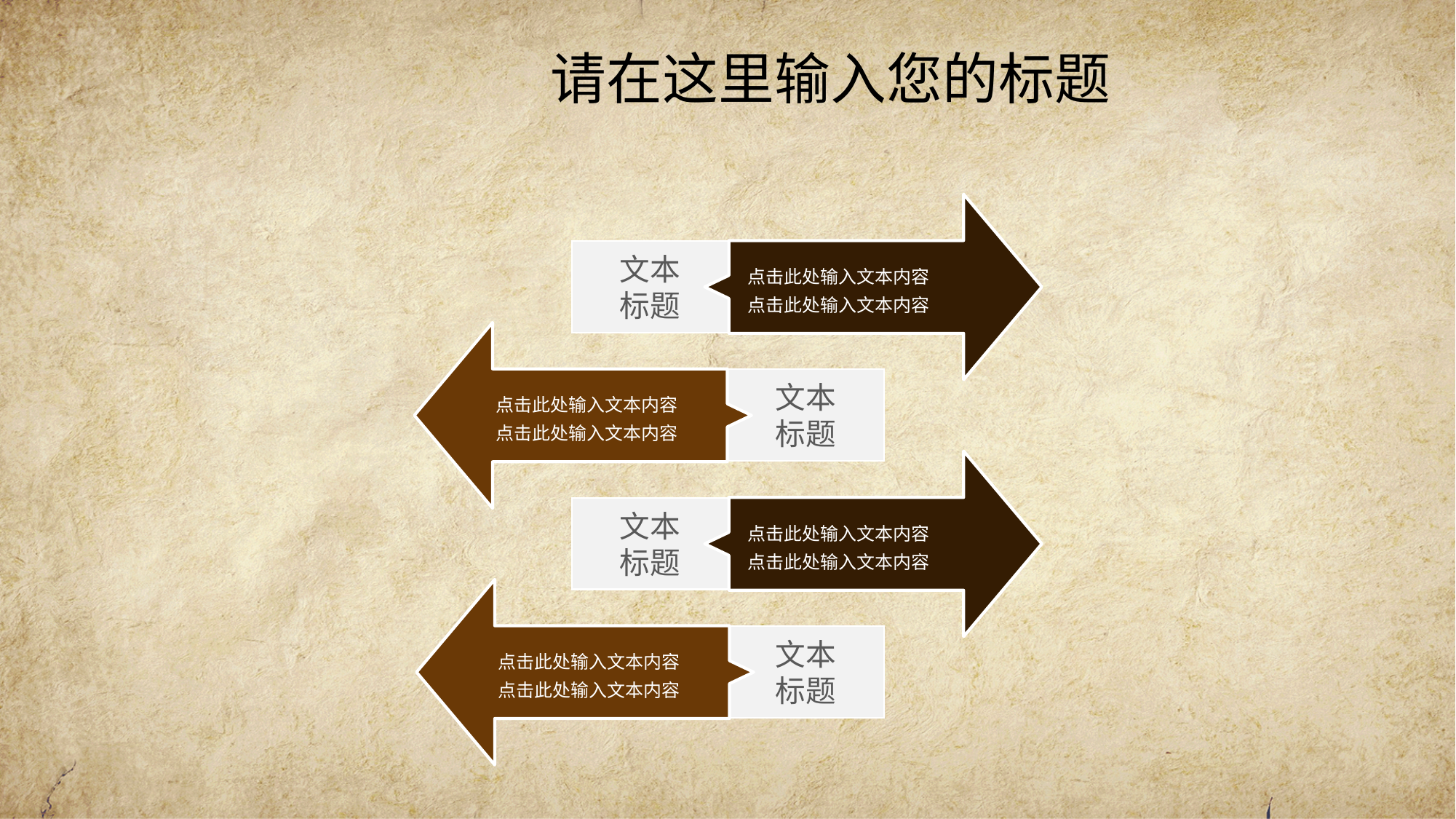

# 请在这里输入您的标题
点击此处输入文本内容
点击此处输入文本内容
文本
标题
点击此处输入文本内容
点击此处输入文本内容
文本
标题
点击此处输入文本内容
点击此处输入文本内容
文本
标题
点击此处输入文本内容
点击此处输入文本内容
文本
标题